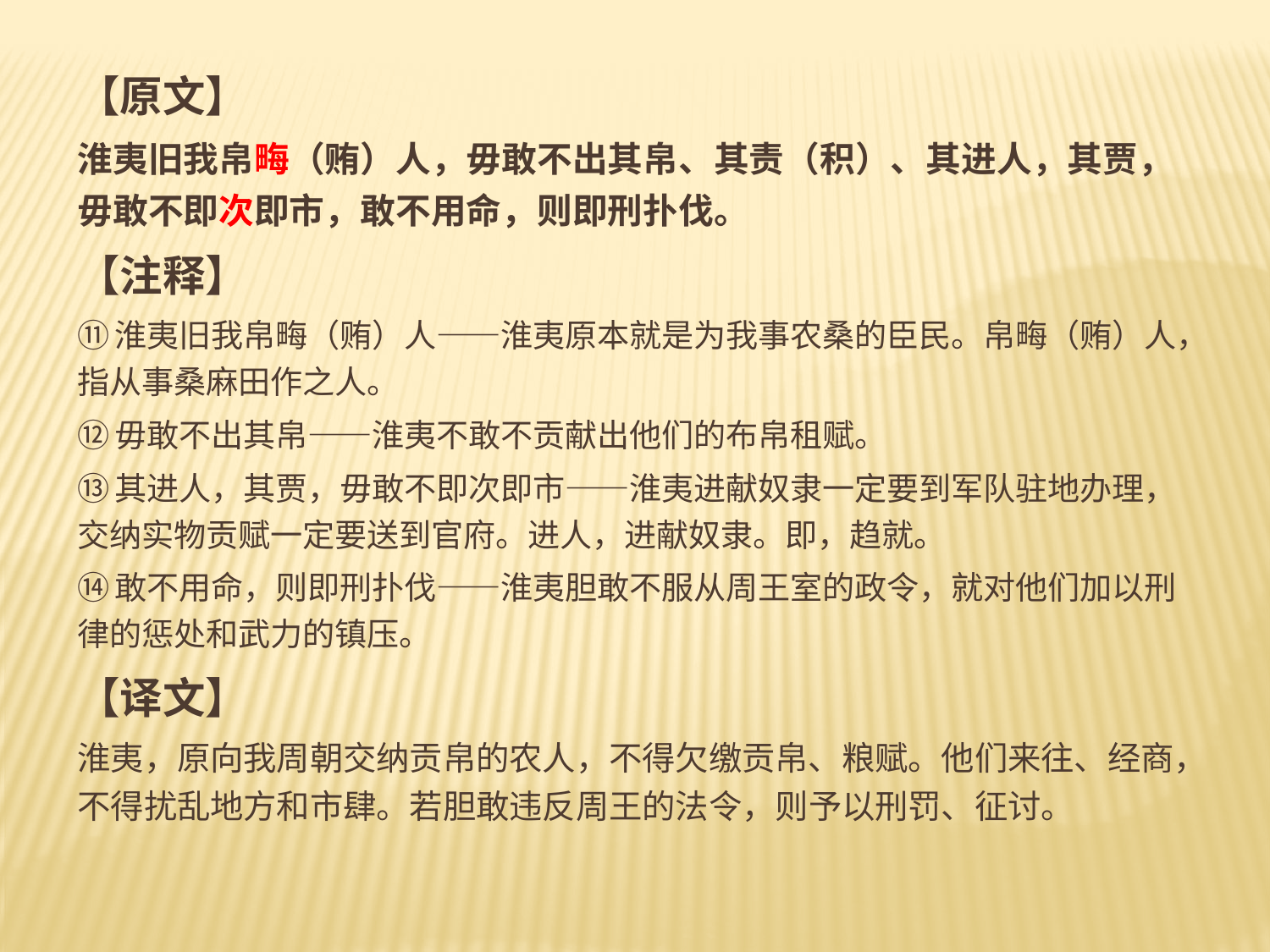

【原文】
淮夷旧我帛畮（贿）人，毋敢不出其帛、其责（积）、其进人，其贾，毋敢不即次即市，敢不用命，则即刑扑伐。
【注释】
⑪淮夷旧我帛畮（贿）人——淮夷原本就是为我事农桑的臣民。帛畮（贿）人，指从事桑麻田作之人。
⑫毋敢不出其帛——淮夷不敢不贡献出他们的布帛租赋。
⑬其进人，其贾，毋敢不即次即市——淮夷进献奴隶一定要到军队驻地办理，交纳实物贡赋一定要送到官府。进人，进献奴隶。即，趋就。
⑭敢不用命，则即刑扑伐——淮夷胆敢不服从周王室的政令，就对他们加以刑律的惩处和武力的镇压。
【译文】
淮夷，原向我周朝交纳贡帛的农人，不得欠缴贡帛、粮赋。他们来往、经商，不得扰乱地方和市肆。若胆敢违反周王的法令，则予以刑罚、征讨。